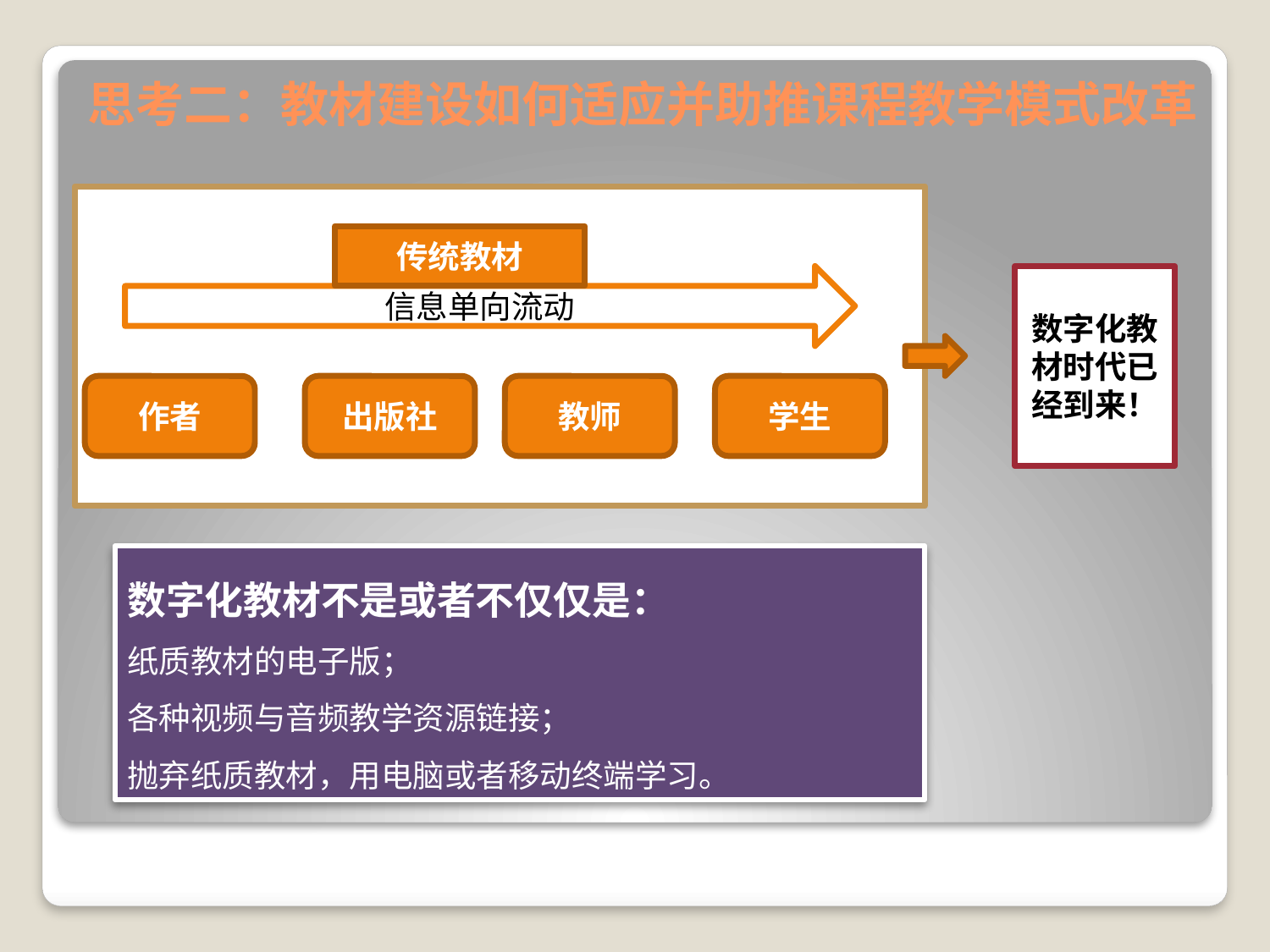

# 思考二：教材建设如何适应并助推课程教学模式改革

传统教材
信息单向流动
数字化教材时代已经到来！

作者
出版社
教师
学生
数字化教材不是或者不仅仅是：
纸质教材的电子版；
各种视频与音频教学资源链接；
抛弃纸质教材，用电脑或者移动终端学习。